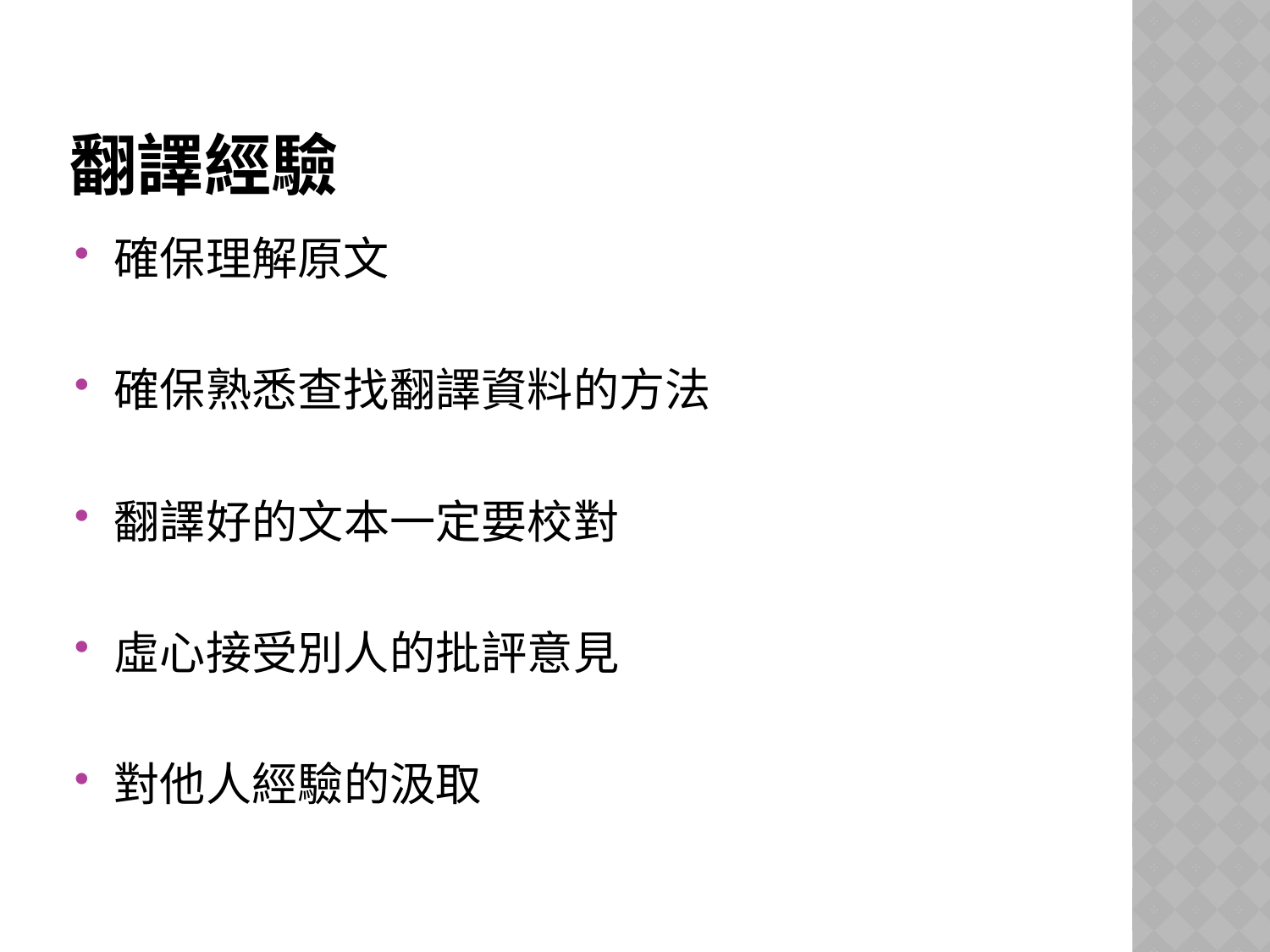

# 翻譯經驗
確保理解原文

確保熟悉查找翻譯資料的方法

翻譯好的文本一定要校對

虛心接受別人的批評意見

對他人經驗的汲取